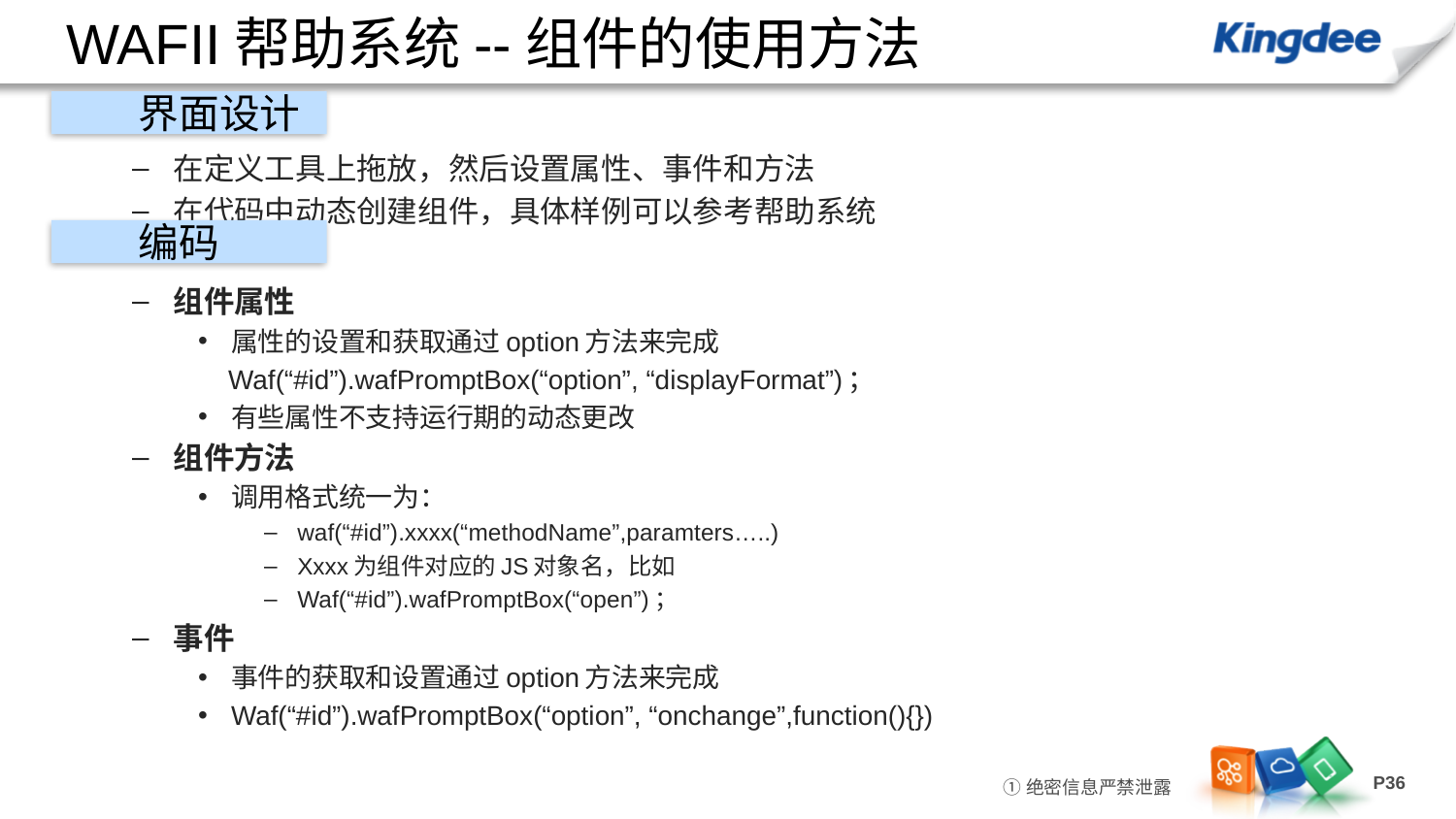

# WAFII帮助系统--组件的使用方法

在定义工具上拖放，然后设置属性、事件和方法
在代码中动态创建组件，具体样例可以参考帮助系统

组件属性
属性的设置和获取通过option方法来完成
    Waf(“#id”).wafPromptBox(“option”, “displayFormat”)；
有些属性不支持运行期的动态更改
组件方法
调用格式统一为：
waf(“#id”).xxxx(“methodName”,paramters…..)
Xxxx为组件对应的JS对象名，比如
Waf(“#id”).wafPromptBox(“open”)；
事件
事件的获取和设置通过option方法来完成
Waf(“#id”).wafPromptBox(“option”, “onchange”,function(){})
界面设计
编码